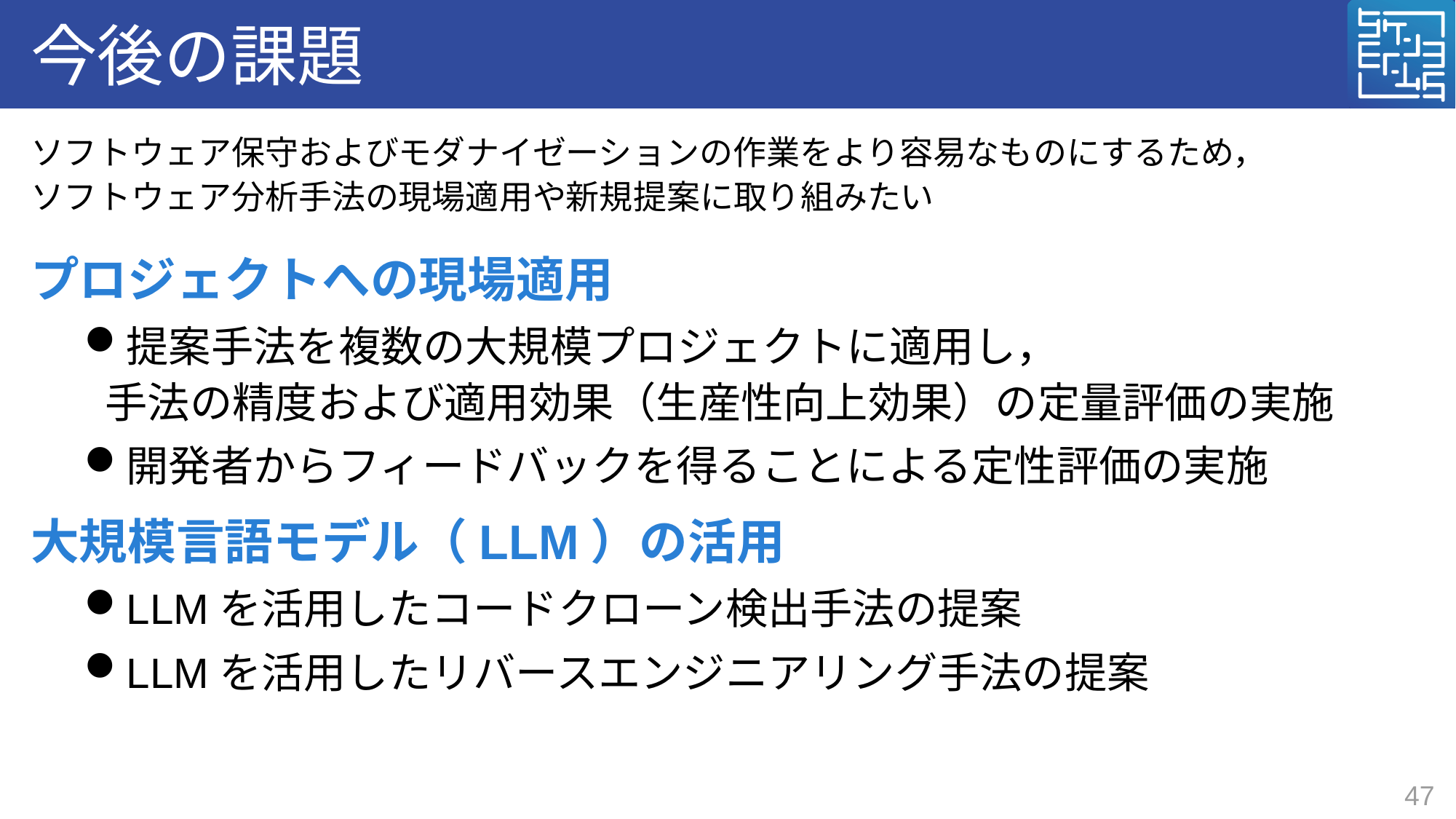

# 今後の課題
ソフトウェア保守およびモダナイゼーションの作業をより容易なものにするため，
ソフトウェア分析手法の現場適用や新規提案に取り組みたい
プロジェクトへの現場適用
提案手法を複数の大規模プロジェクトに適用し，
手法の精度および適用効果（生産性向上効果）の定量評価の実施
開発者からフィードバックを得ることによる定性評価の実施
大規模言語モデル（LLM）の活用
LLMを活用したコードクローン検出手法の提案
LLMを活用したリバースエンジニアリング手法の提案

47